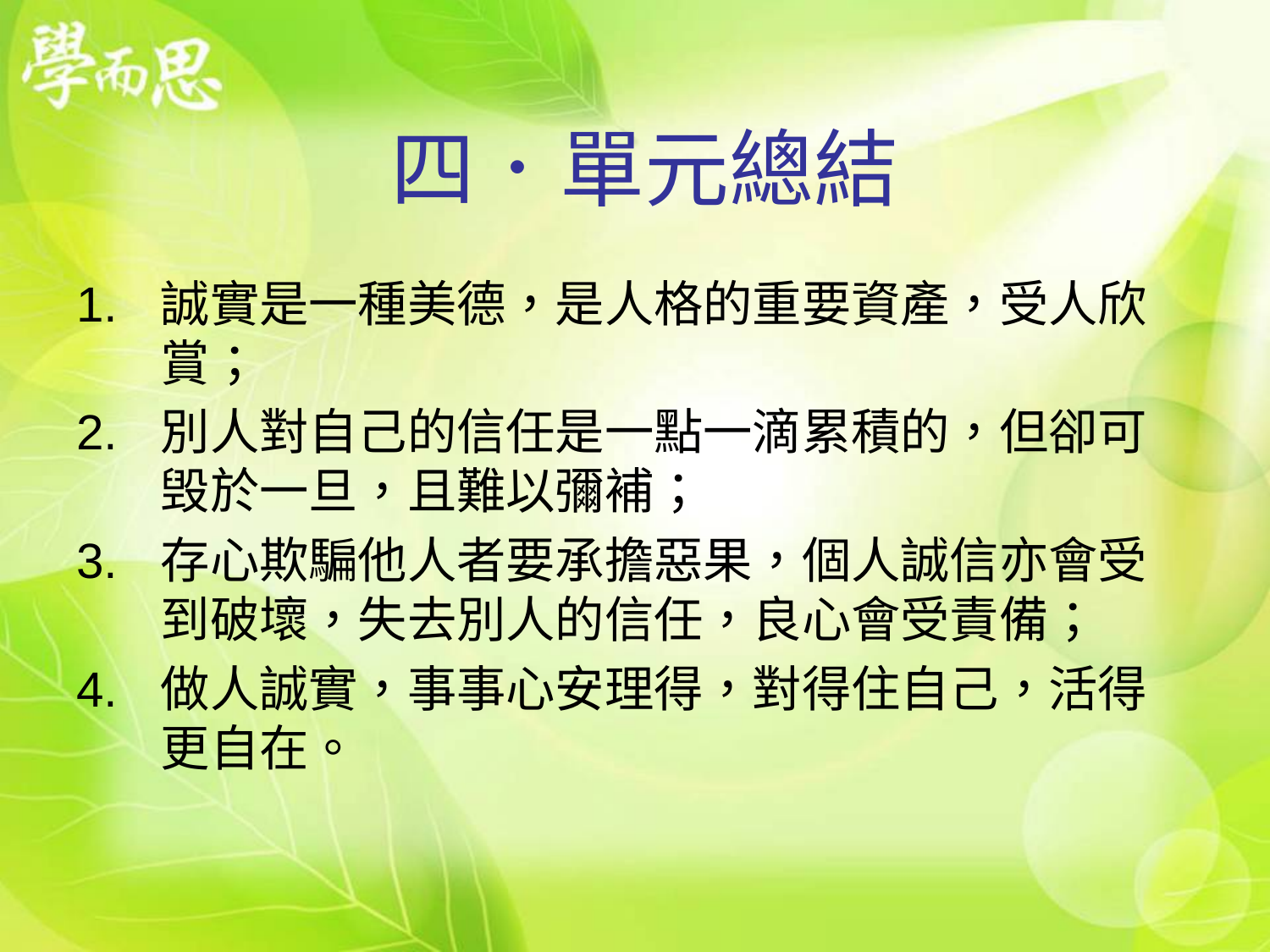

# 四．單元總結
誠實是一種美德，是人格的重要資產，受人欣賞；
別人對自己的信任是一點一滴累積的，但卻可毁於一旦，且難以彌補；
存心欺騙他人者要承擔惡果，個人誠信亦會受到破壞，失去別人的信任，良心會受責備；
做人誠實，事事心安理得，對得住自己，活得更自在。